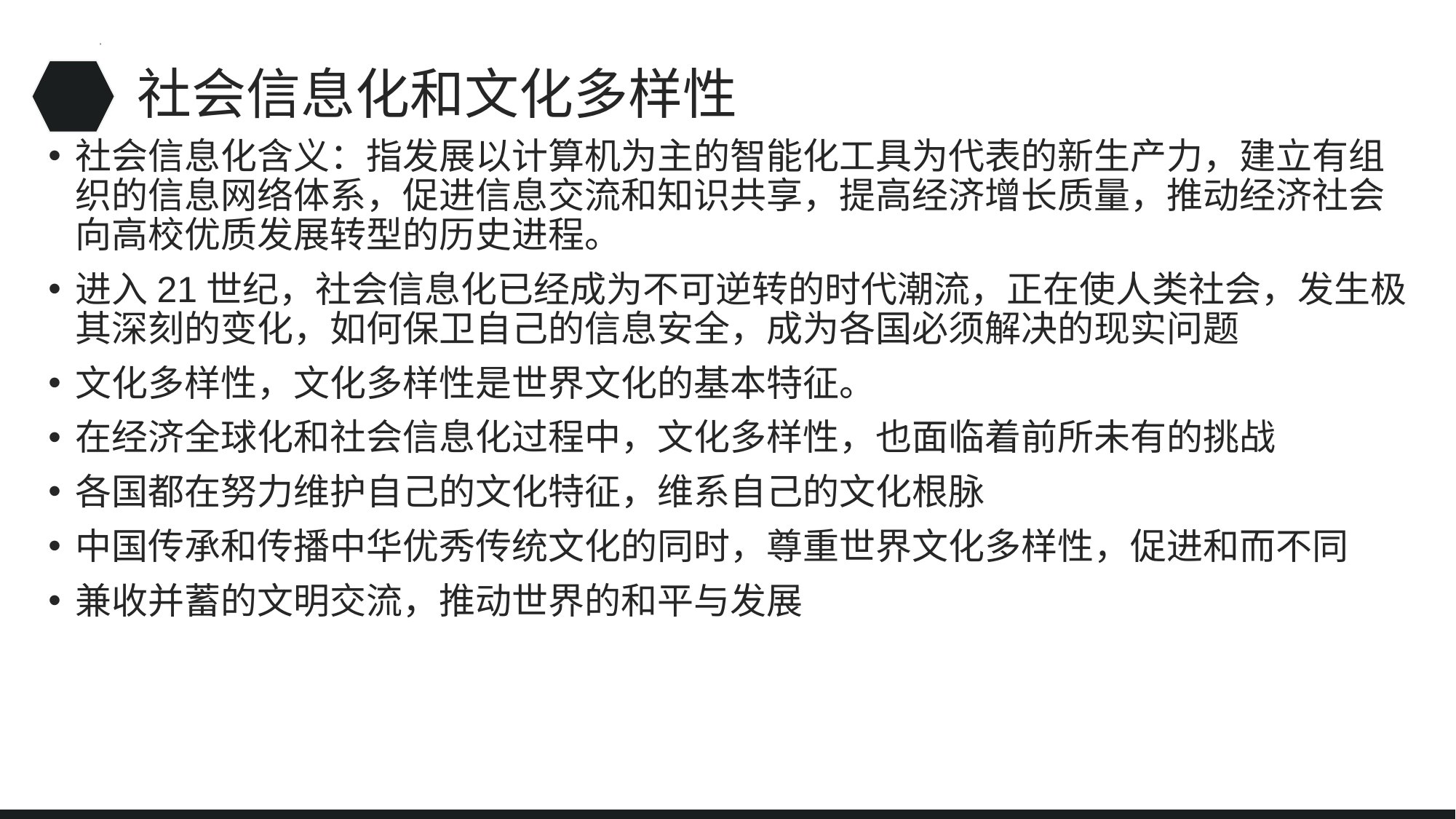

# 社会信息化和文化多样性
社会信息化含义：指发展以计算机为主的智能化工具为代表的新生产力，建立有组织的信息网络体系，促进信息交流和知识共享，提高经济增长质量，推动经济社会向高校优质发展转型的历史进程。
进入21世纪，社会信息化已经成为不可逆转的时代潮流，正在使人类社会，发生极其深刻的变化，如何保卫自己的信息安全，成为各国必须解决的现实问题
文化多样性，文化多样性是世界文化的基本特征。
在经济全球化和社会信息化过程中，文化多样性，也面临着前所未有的挑战
各国都在努力维护自己的文化特征，维系自己的文化根脉
中国传承和传播中华优秀传统文化的同时，尊重世界文化多样性，促进和而不同
兼收并蓄的文明交流，推动世界的和平与发展